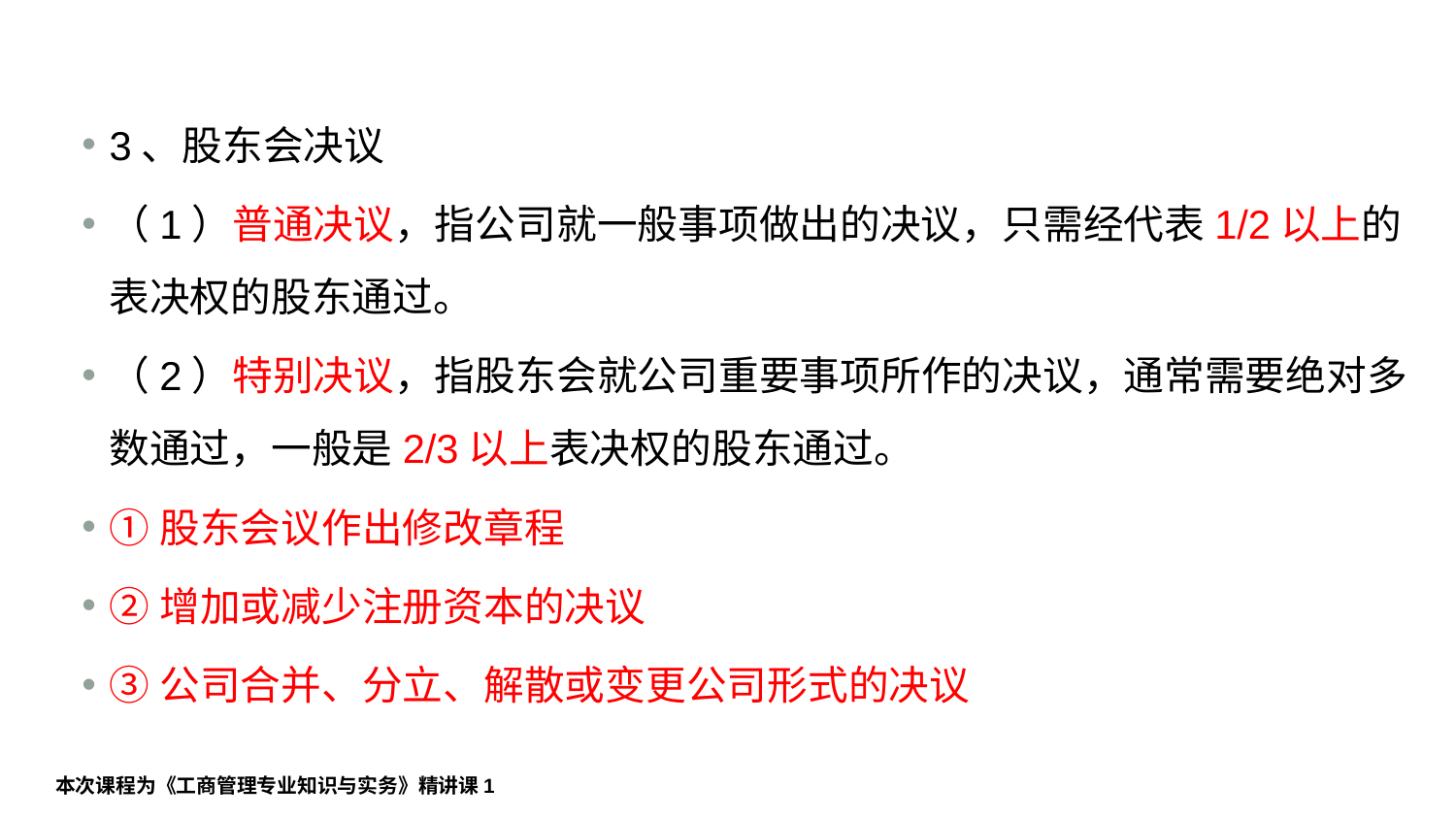

#
3、股东会决议
（1）普通决议，指公司就一般事项做出的决议，只需经代表1/2以上的表决权的股东通过。
（2）特别决议，指股东会就公司重要事项所作的决议，通常需要绝对多数通过，一般是2/3以上表决权的股东通过。
①股东会议作出修改章程
②增加或减少注册资本的决议
③公司合并、分立、解散或变更公司形式的决议